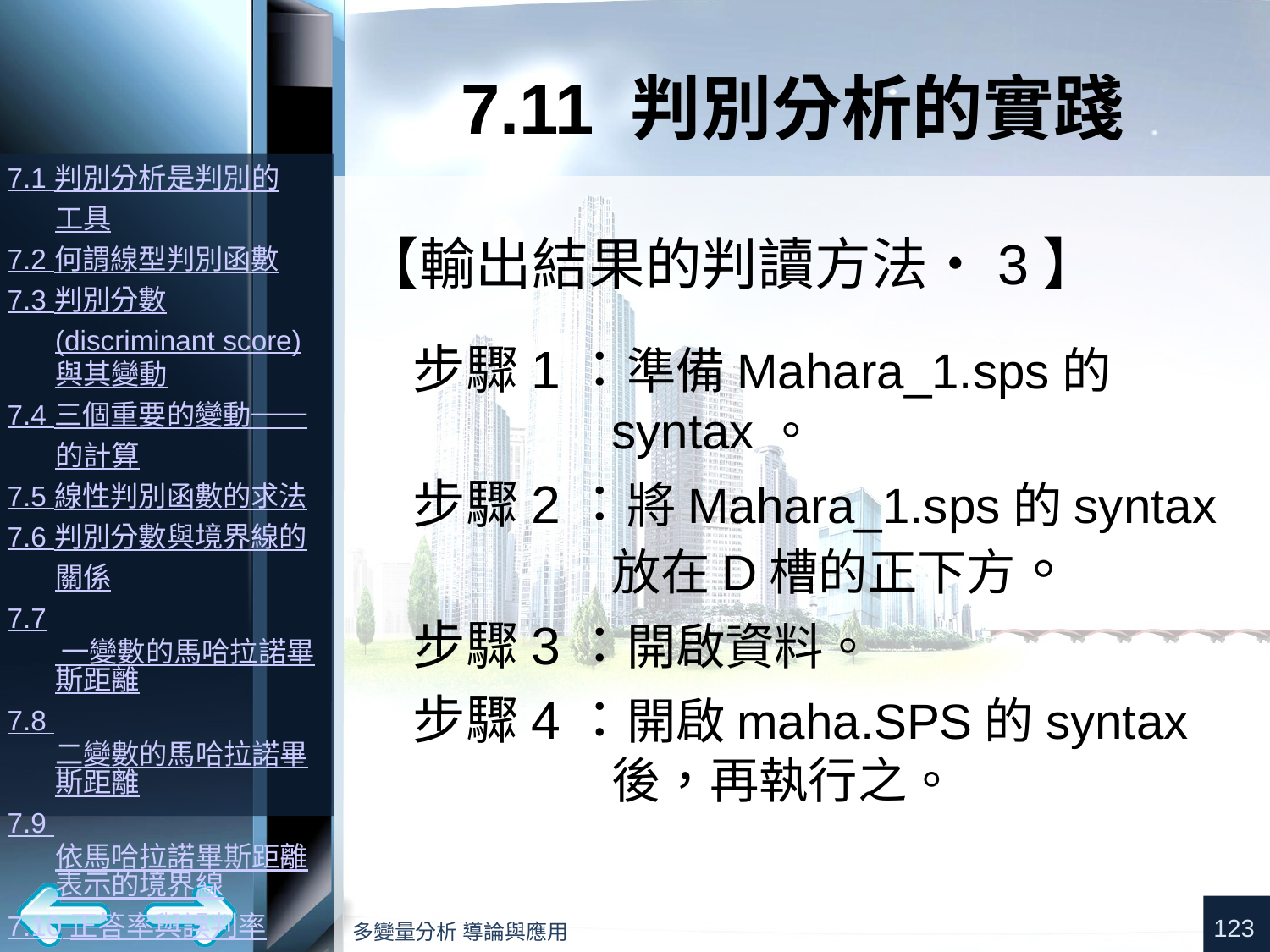

# 7.11 判別分析的實踐
【輸出結果的判讀方法•3】

步驟1：準備Mahara_1.sps的syntax。
步驟2：將Mahara_1.sps的syntax放在D槽的正下方。
步驟3：開啟資料。
步驟4：開啟maha.SPS的syntax後，再執行之。
123
多變量分析 導論與應用